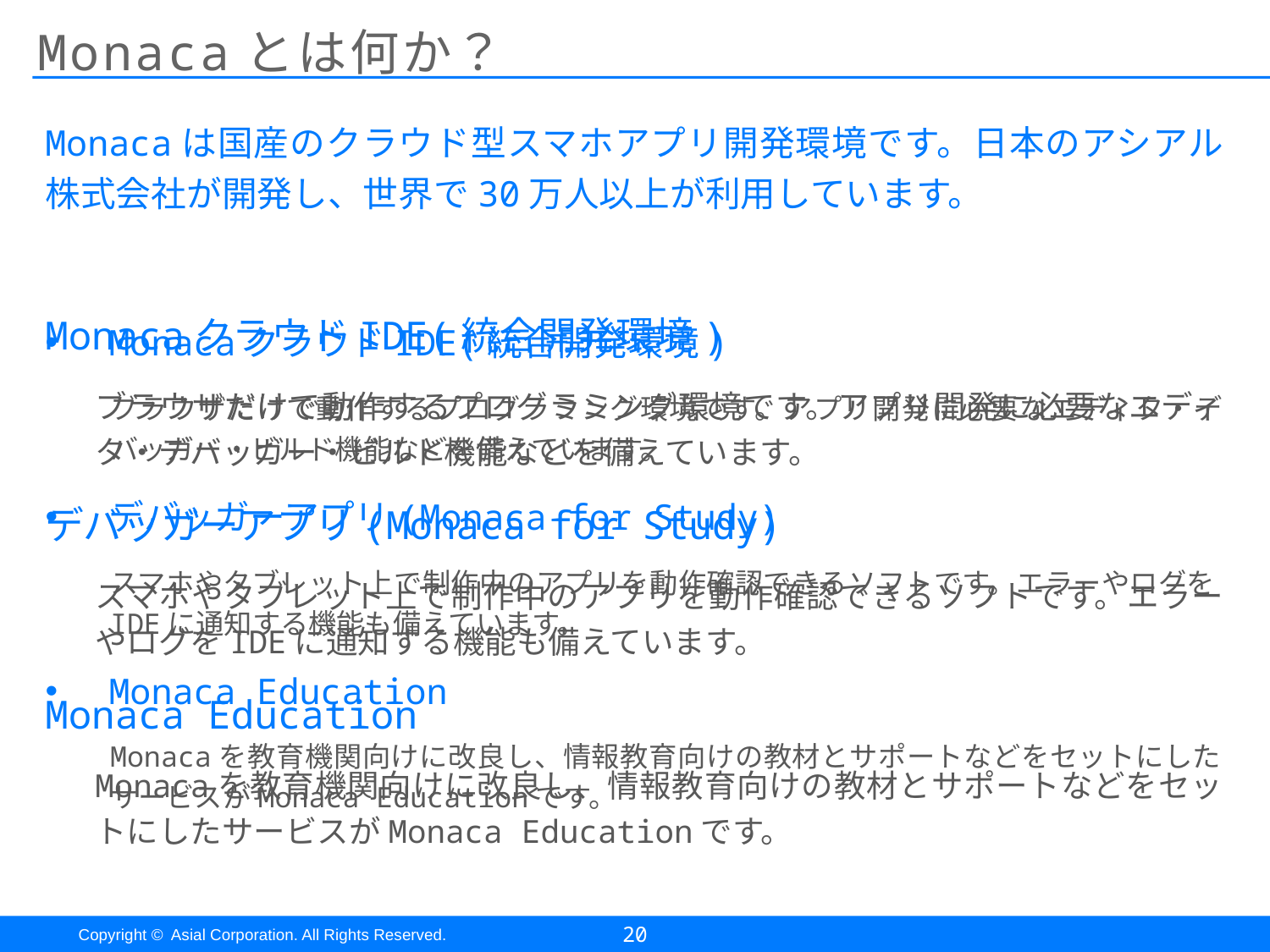

# Monacaとは何か？
Monacaは国産のクラウド型スマホアプリ開発環境です。日本のアシアル株式会社が開発し、世界で30万人以上が利用しています。

MonacaクラウドIDE(統合開発環境)
ブラウザだけで動作するプログラミング環境です。アプリ開発に必要なエディタ・デバッガー・ビルド機能などを備えています。
デバッガーアプリ(Monaca for Study)
スマホやタブレット上で制作中のアプリを動作確認できるソフトです。エラーやログをIDEに通知する機能も備えています。
Monaca Education
Monacaを教育機関向けに改良し、情報教育向けの教材とサポートなどをセットにしたサービスがMonaca Educationです。
MonacaクラウドIDE(統合開発環境)
ブラウザだけで動作するプログラミング環境です。アプリ開発に必要なエディタ・デバッガー・ビルド機能などを備えています。
デバッガーアプリ(Monaca for Study)
スマホやタブレット上で制作中のアプリを動作確認できるソフトです。エラーやログをIDEに通知する機能も備えています。
Monaca Education
Monacaを教育機関向けに改良し、情報教育向けの教材とサポートなどをセットにしたサービスがMonaca Educationです。
20